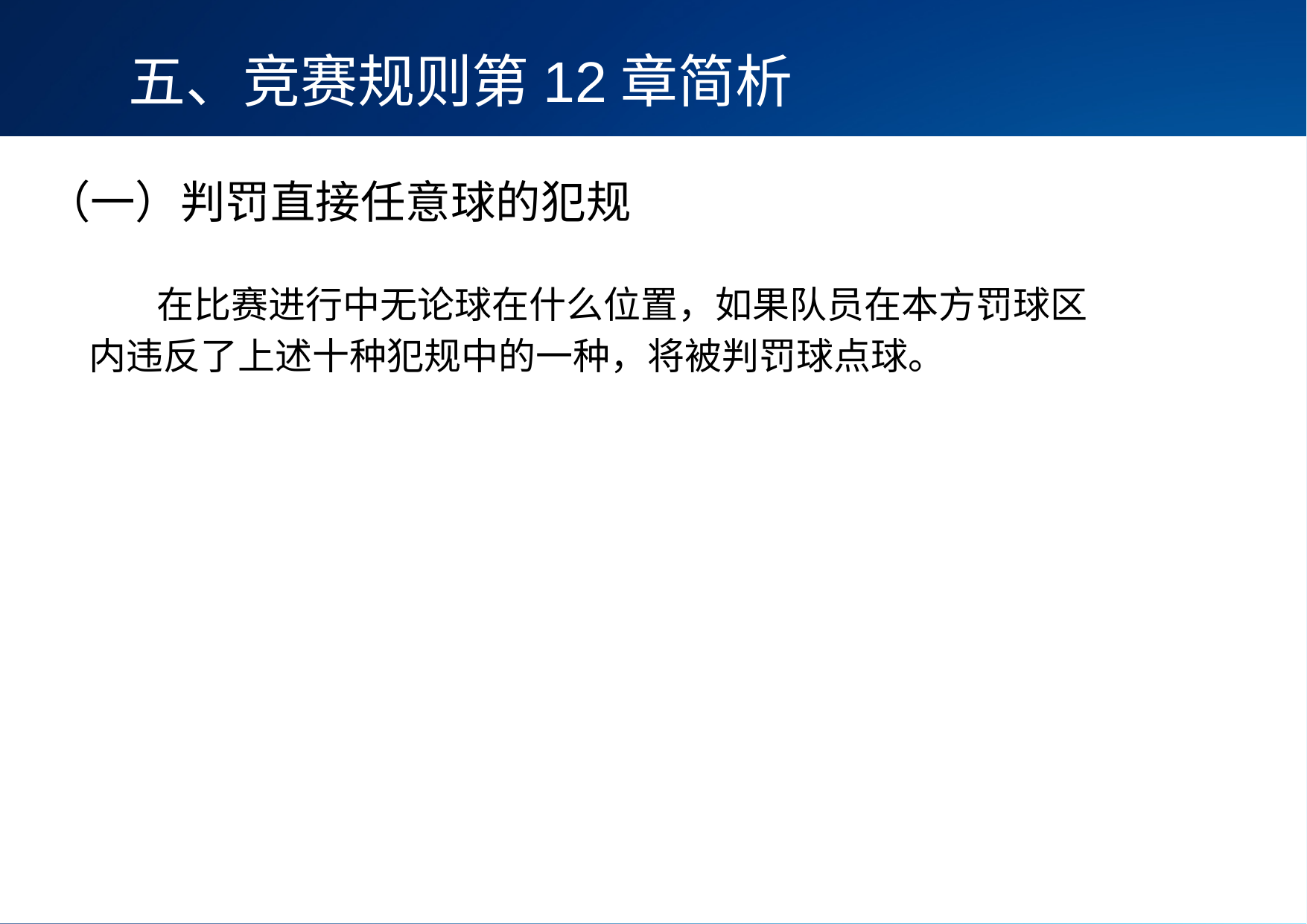

五、竞赛规则第12章简析

（一）判罚直接任意球的犯规
       在比赛进行中无论球在什么位置，如果队员在本方罚球区内违反了上述十种犯规中的一种，将被判罚球点球。